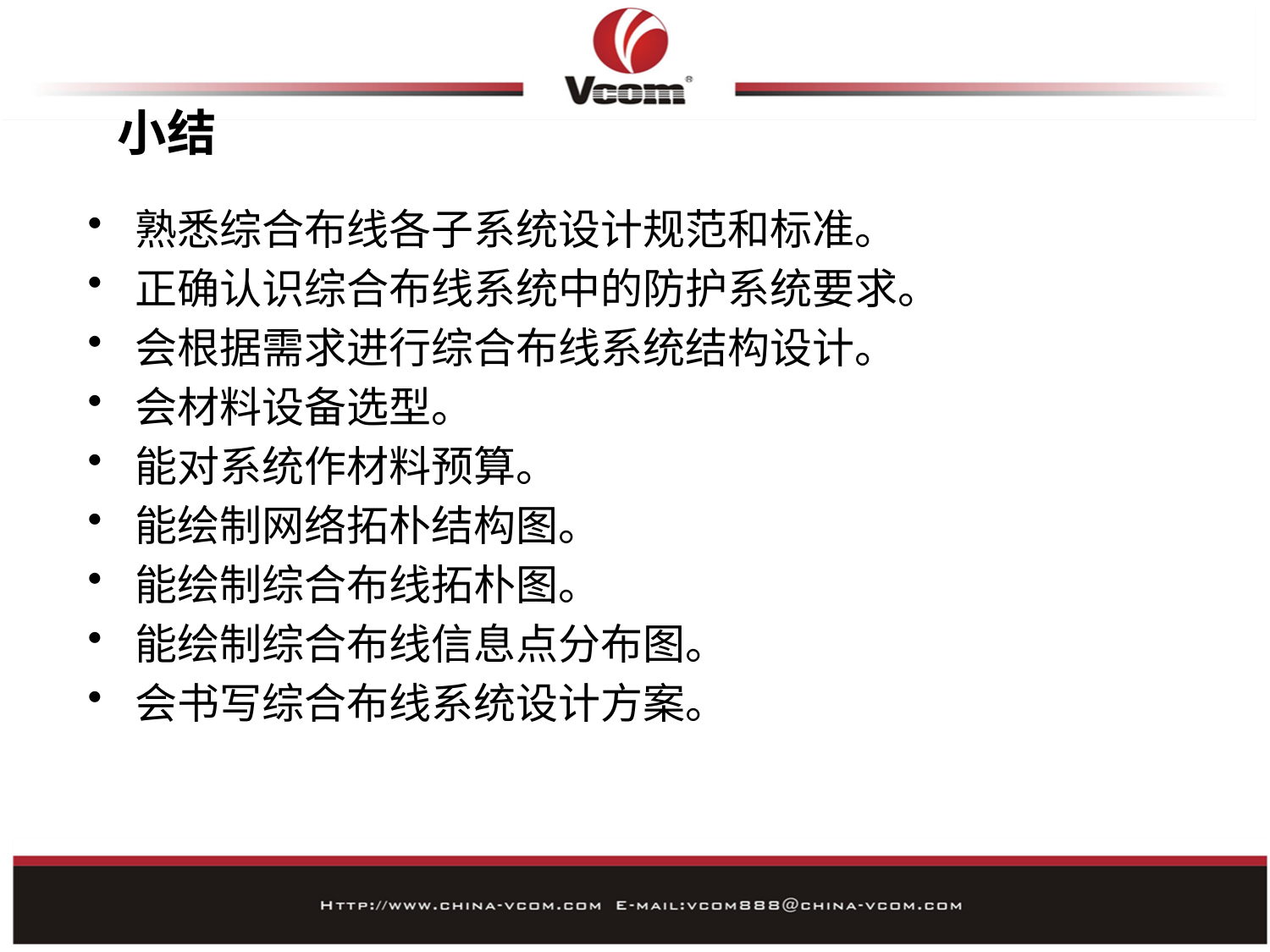

# 小结
熟悉综合布线各子系统设计规范和标准。
正确认识综合布线系统中的防护系统要求。
会根据需求进行综合布线系统结构设计。
会材料设备选型。
能对系统作材料预算。
能绘制网络拓朴结构图。
能绘制综合布线拓朴图。
能绘制综合布线信息点分布图。
会书写综合布线系统设计方案。